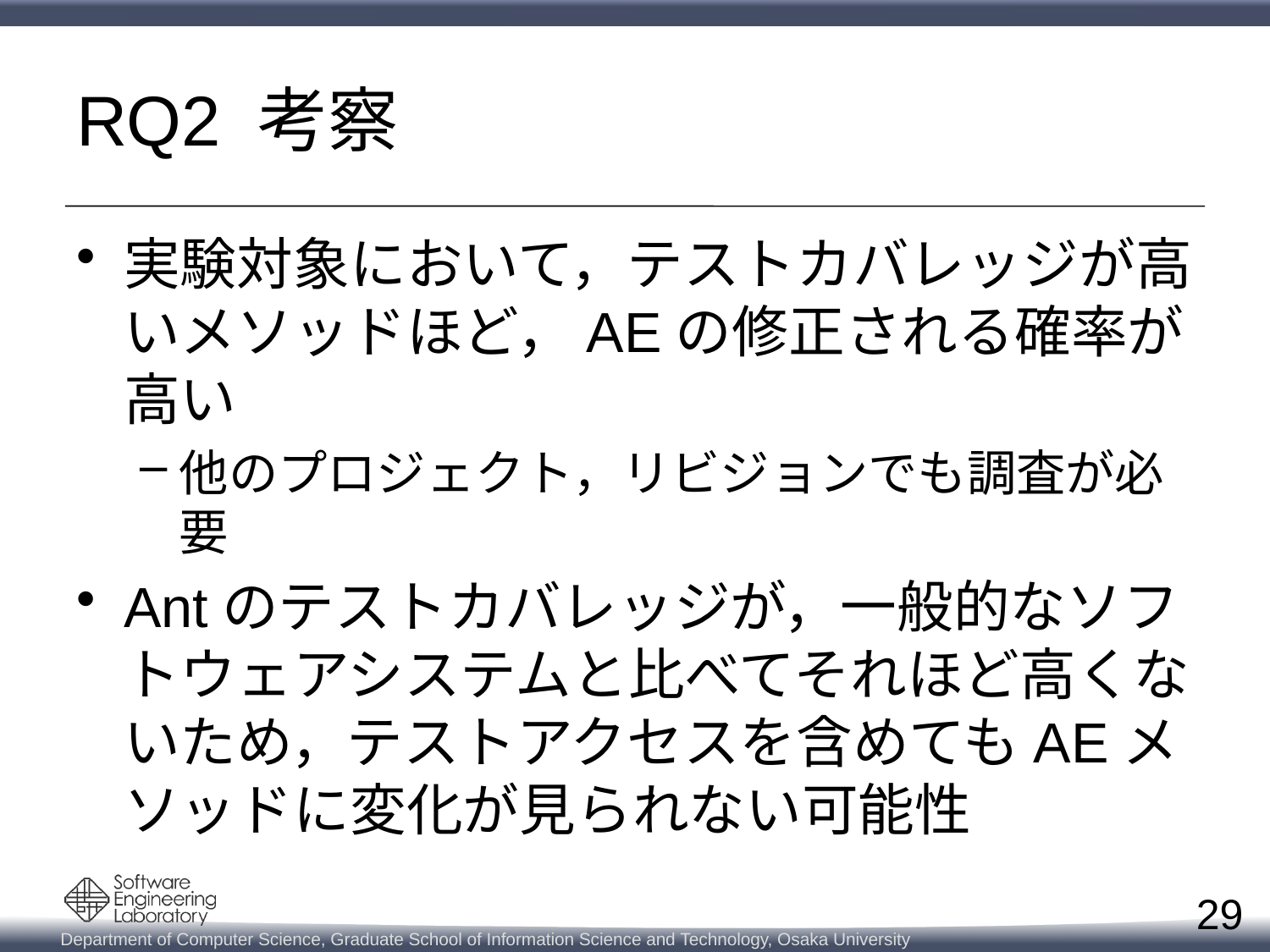

# RQ2 考察
実験対象において，テストカバレッジが高いメソッドほど，AEの修正される確率が高い
他のプロジェクト，リビジョンでも調査が必要
Antのテストカバレッジが，一般的なソフトウェアシステムと比べてそれほど高くないため，テストアクセスを含めてもAEメソッドに変化が見られない可能性
29